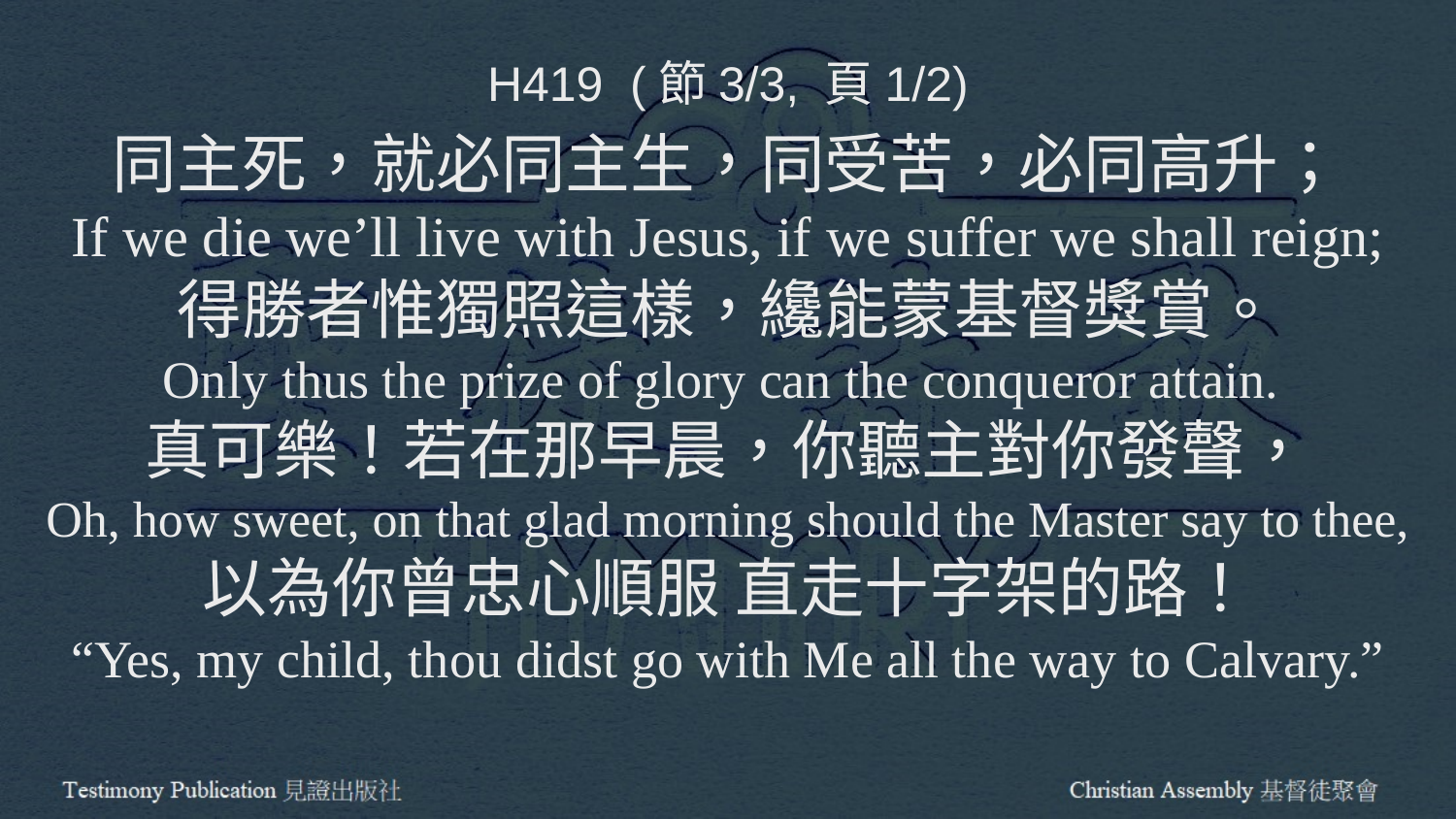

H419  (節3/3, 頁1/2)
同主死，就必同主生，同受苦，必同高升；
If we die we’ll live with Jesus, if we suffer we shall reign;
得勝者惟獨照這樣，纔能蒙基督獎賞。
Only thus the prize of glory can the conqueror attain.
真可樂！若在那早晨，你聽主對你發聲，
Oh, how sweet, on that glad morning should the Master say to thee,
以為你曾忠心順服 直走十字架的路！
“Yes, my child, thou didst go with Me all the way to Calvary.”